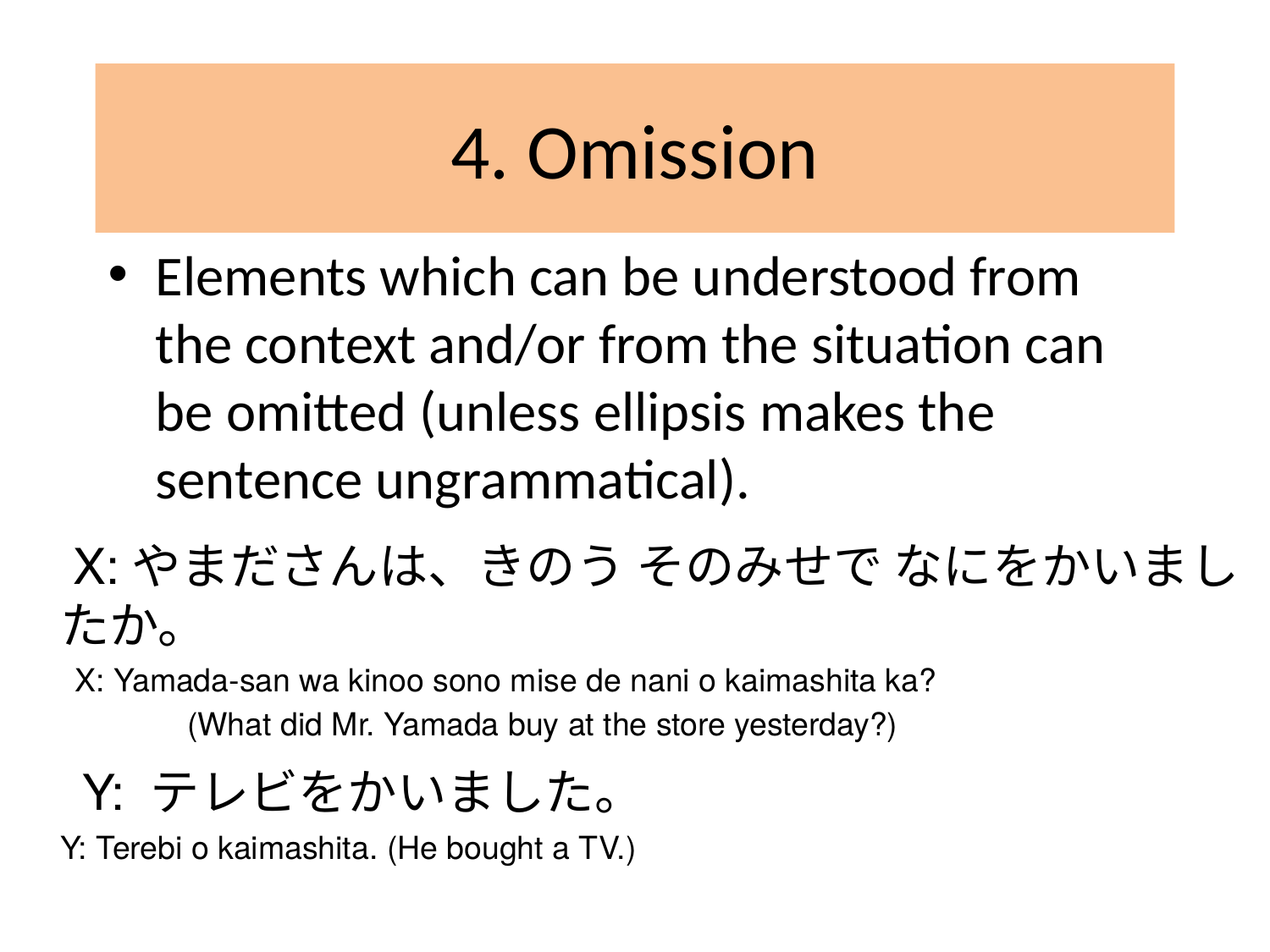

# 4. Omission
Elements which can be understood from the context and/or from the situation can be omitted (unless ellipsis makes the sentence ungrammatical).
　X:やまださんは、きのう そのみせで なにをかいましたか。
　	 X: Yamada-san wa kinoo sono mise de nani o kaimashita ka?
    　 	(What did Mr. Yamada buy at the store yesterday?)
　Y: テレビをかいました。
　 	Y: Terebi o kaimashita. (He bought a TV.)